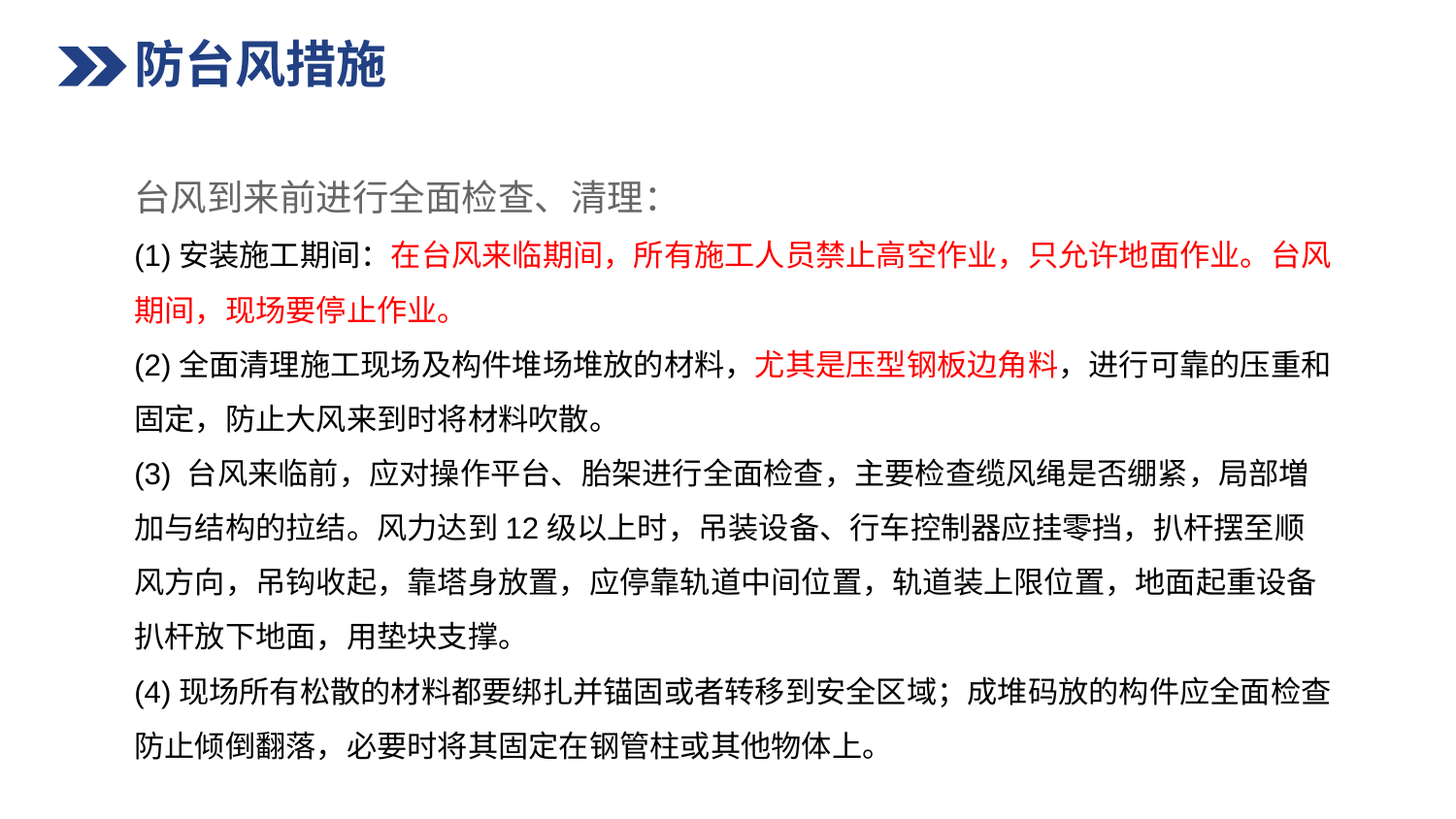

防台风措施

台风到来前进行全面检查、清理：
(1)安装施工期间：在台风来临期间，所有施工人员禁止高空作业，只允许地面作业。台风期间，现场要停止作业。
(2)全面清理施工现场及构件堆场堆放的材料，尤其是压型钢板边角料，进行可靠的压重和固定，防止大风来到时将材料吹散。
(3) 台风来临前，应对操作平台、胎架进行全面检查，主要检查缆风绳是否绷紧，局部増加与结构的拉结。风力达到12级以上时，吊装设备、行车控制器应挂零挡，扒杆摆至顺风方向，吊钩收起，靠塔身放置，应停靠轨道中间位置，轨道装上限位置，地面起重设备扒杆放下地面，用垫块支撑。
(4)现场所有松散的材料都要绑扎并锚固或者转移到安全区域；成堆码放的构件应全面检查防止倾倒翻落，必要时将其固定在钢管柱或其他物体上。